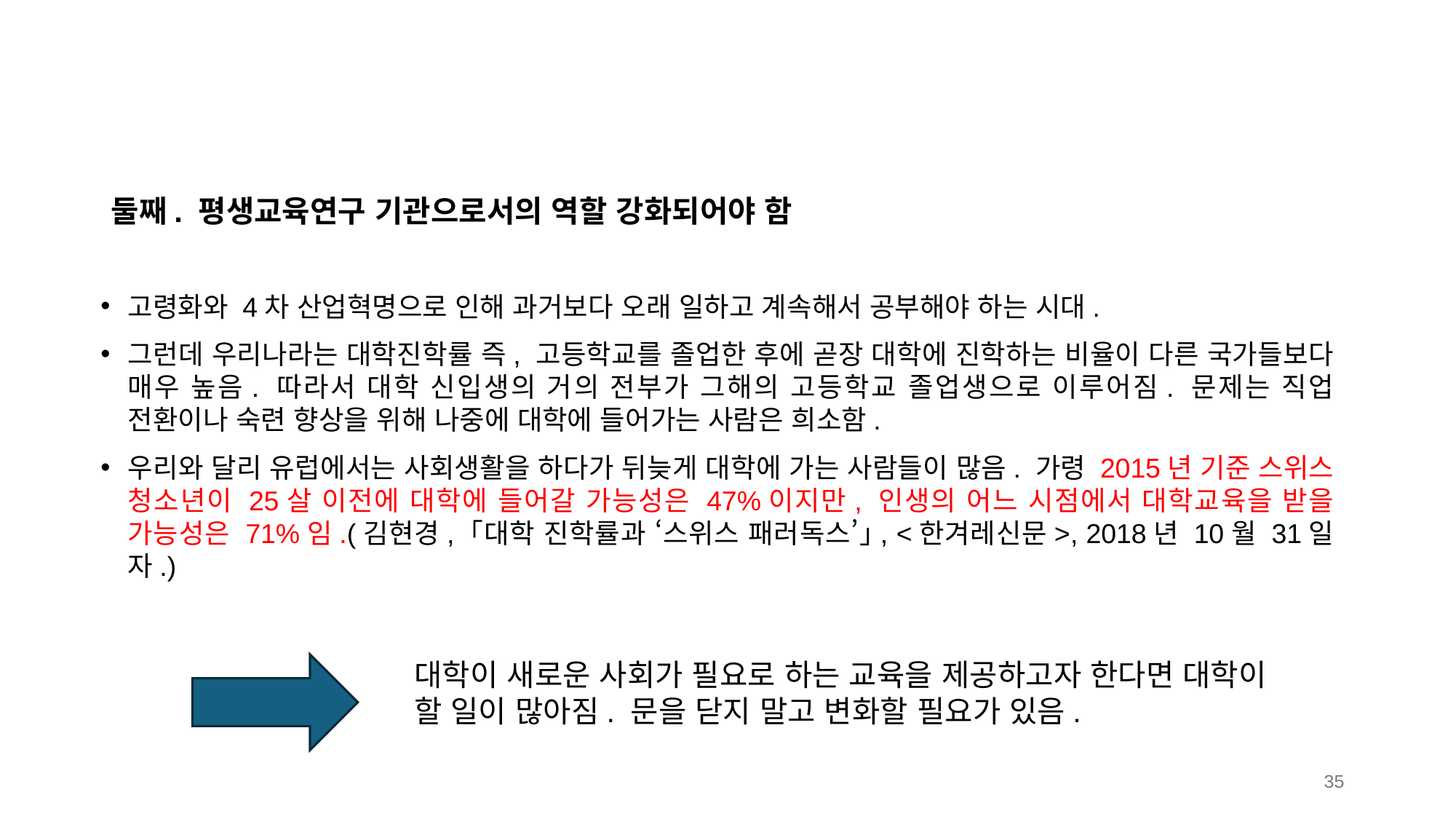

# 둘째. 평생교육연구 기관으로서의 역할 강화되어야 함
고령화와 4차 산업혁명으로 인해 과거보다 오래 일하고 계속해서 공부해야 하는 시대.
그런데 우리나라는 대학진학률 즉, 고등학교를 졸업한 후에 곧장 대학에 진학하는 비율이 다른 국가들보다 매우 높음. 따라서 대학 신입생의 거의 전부가 그해의 고등학교 졸업생으로 이루어짐. 문제는 직업 전환이나 숙련 향상을 위해 나중에 대학에 들어가는 사람은 희소함.
우리와 달리 유럽에서는 사회생활을 하다가 뒤늦게 대학에 가는 사람들이 많음. 가령 2015년 기준 스위스 청소년이 25살 이전에 대학에 들어갈 가능성은 47%이지만, 인생의 어느 시점에서 대학교육을 받을 가능성은 71%임.(김현경, ｢대학 진학률과 ‘스위스 패러독스’｣, <한겨레신문>, 2018년 10월 31일자.)
대학이 새로운 사회가 필요로 하는 교육을 제공하고자 한다면 대학이 할 일이 많아짐. 문을 닫지 말고 변화할 필요가 있음.

35